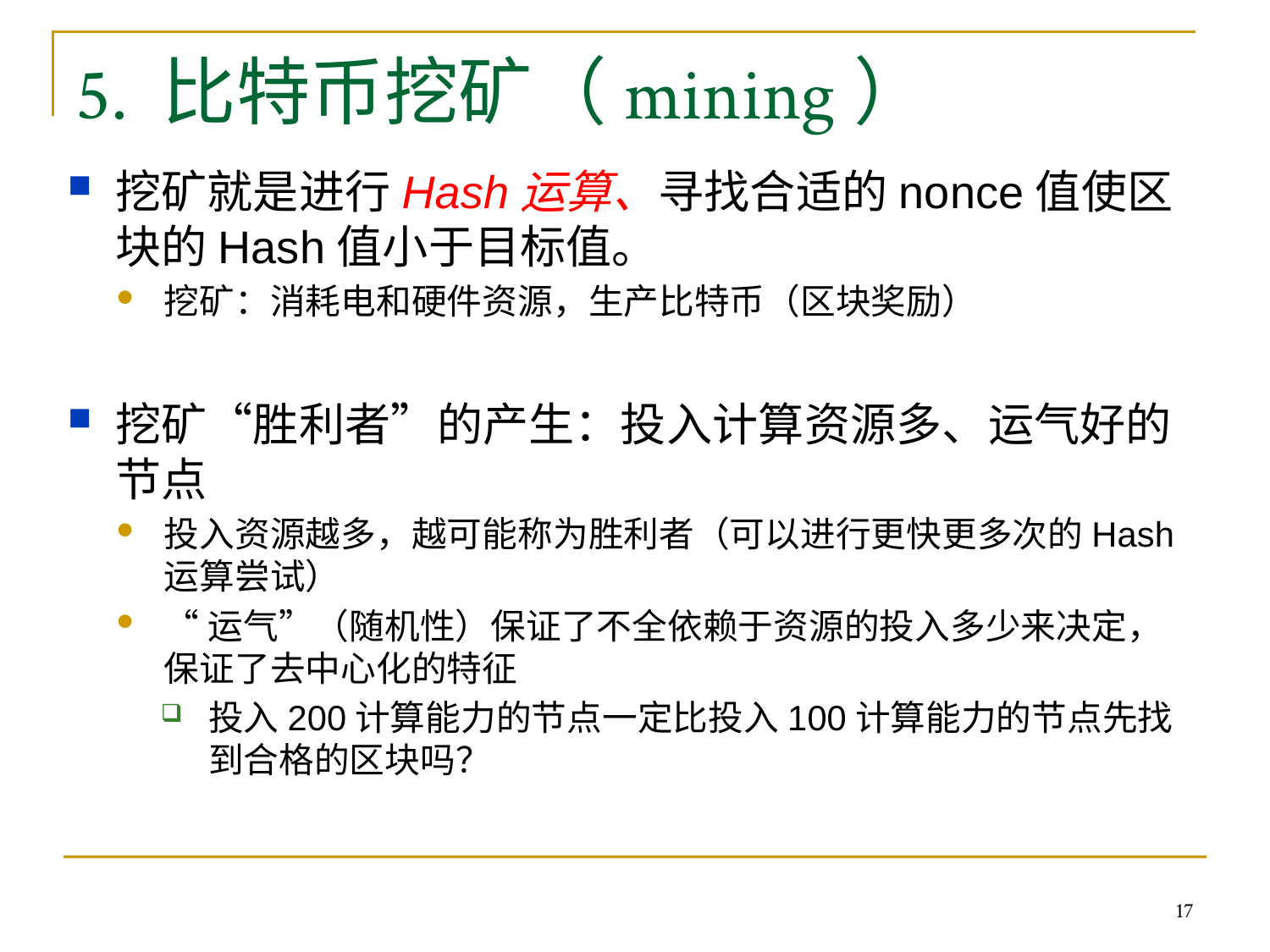

5. 比特币挖矿（mining）
挖矿就是进行Hash运算、寻找合适的nonce值使区块的Hash值小于目标值。
挖矿：消耗电和硬件资源，生产比特币（区块奖励）

挖矿“胜利者”的产生：投入计算资源多、运气好的节点
投入资源越多，越可能称为胜利者（可以进行更快更多次的Hash运算尝试）
“运气”（随机性）保证了不全依赖于资源的投入多少来决定，保证了去中心化的特征
投入200计算能力的节点一定比投入100计算能力的节点先找到合格的区块吗？

17